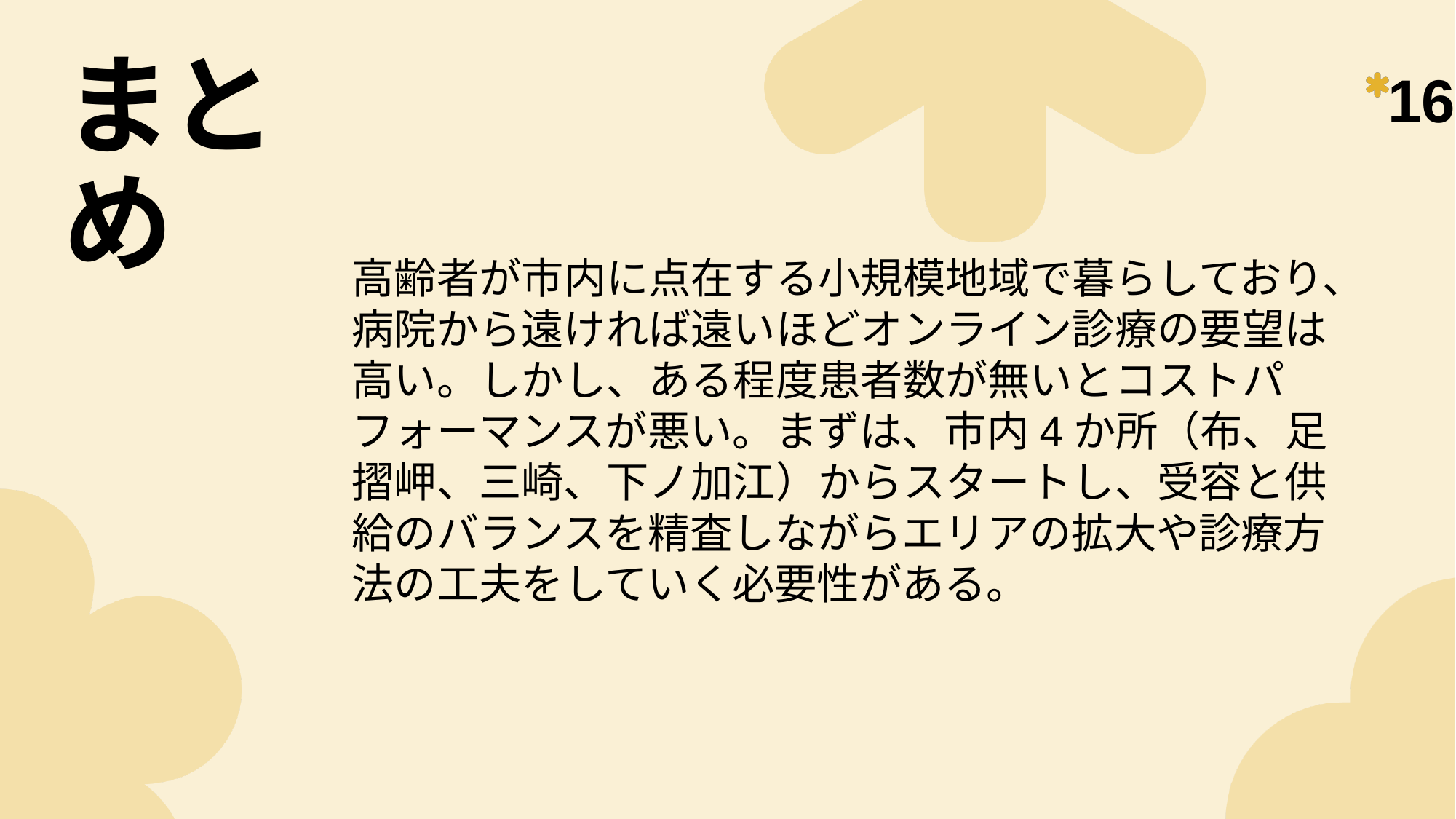

16
# まとめ
高齢者が市内に点在する小規模地域で暮らしており、病院から遠ければ遠いほどオンライン診療の要望は高い。しかし、ある程度患者数が無いとコストパフォーマンスが悪い。まずは、市内4か所（布、足摺岬、三崎、下ノ加江）からスタートし、受容と供給のバランスを精査しながらエリアの拡大や診療方法の工夫をしていく必要性がある。